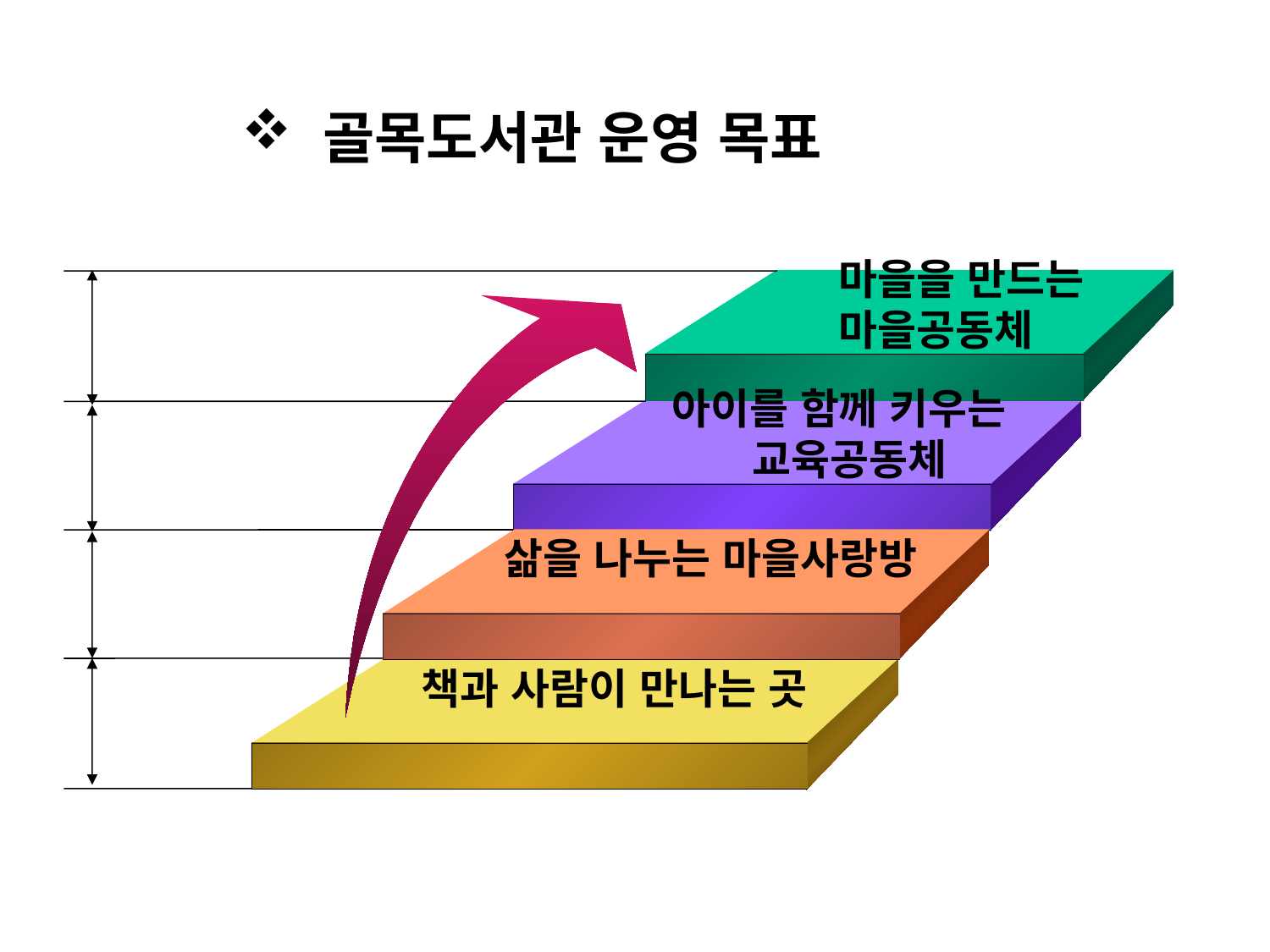

골목도서관 운영 목표
마을을 만드는
마을공동체

아이를 함께 키우는
      교육공동체
삶을 나누는 마을사랑방
  책과 사람이 만나는 곳